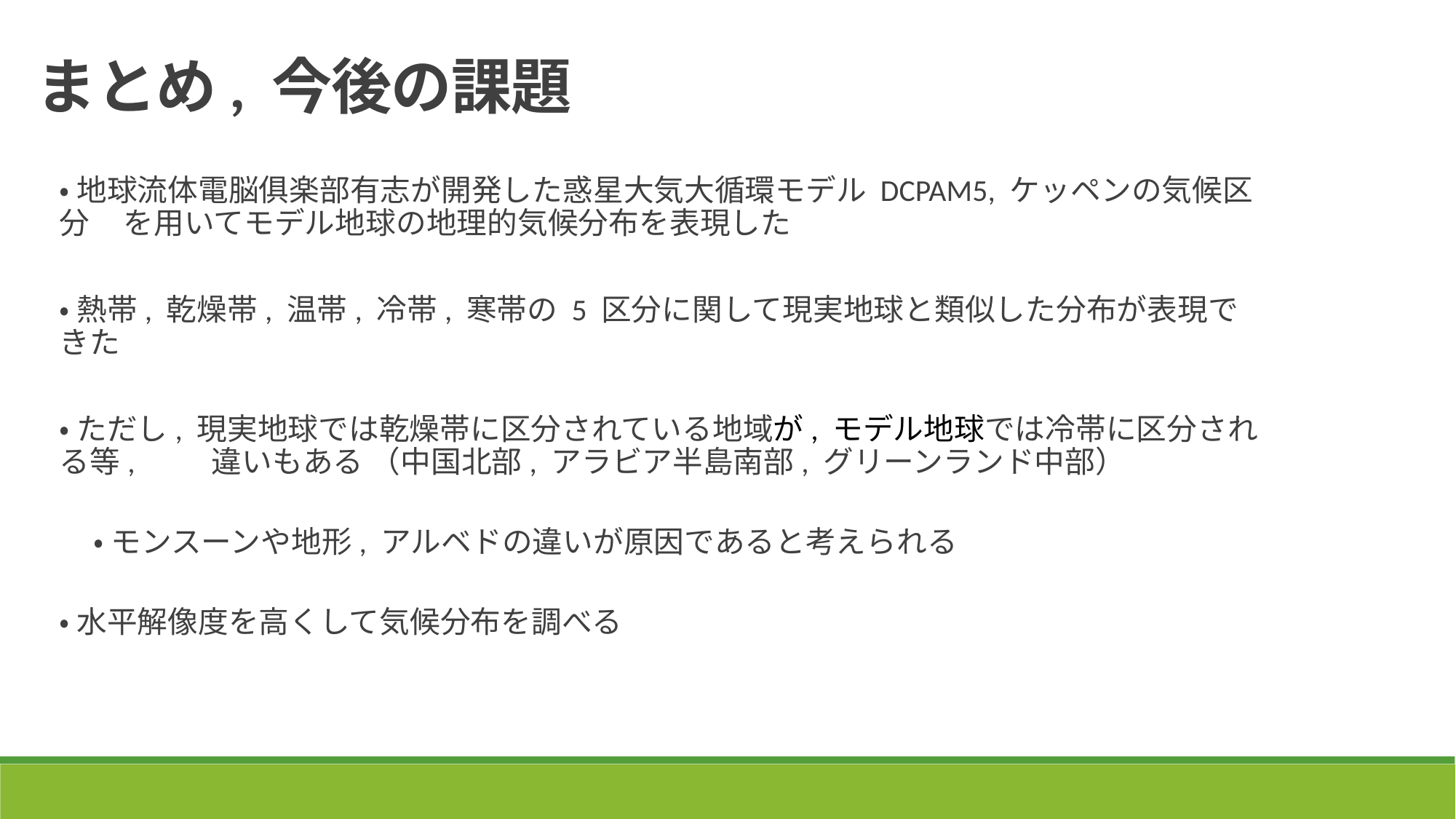

まとめ, 今後の課題
・ 地球流体電脳俱楽部有志が開発した惑星大気大循環モデル DCPAM5, ケッペンの気候区分     を用いてモデル地球の地理的気候分布を表現した

・ 熱帯, 乾燥帯, 温帯, 冷帯, 寒帯の 5 区分に関して現実地球と類似した分布が表現できた

・ ただし, 現実地球では乾燥帯に区分されている地域が, モデル地球では冷帯に区分される等,          違いもある （中国北部, アラビア半島南部, グリーンランド中部）

    ・ モンスーンや地形, アルベドの違いが原因であると考えられる

・ 水平解像度を高くして気候分布を調べる